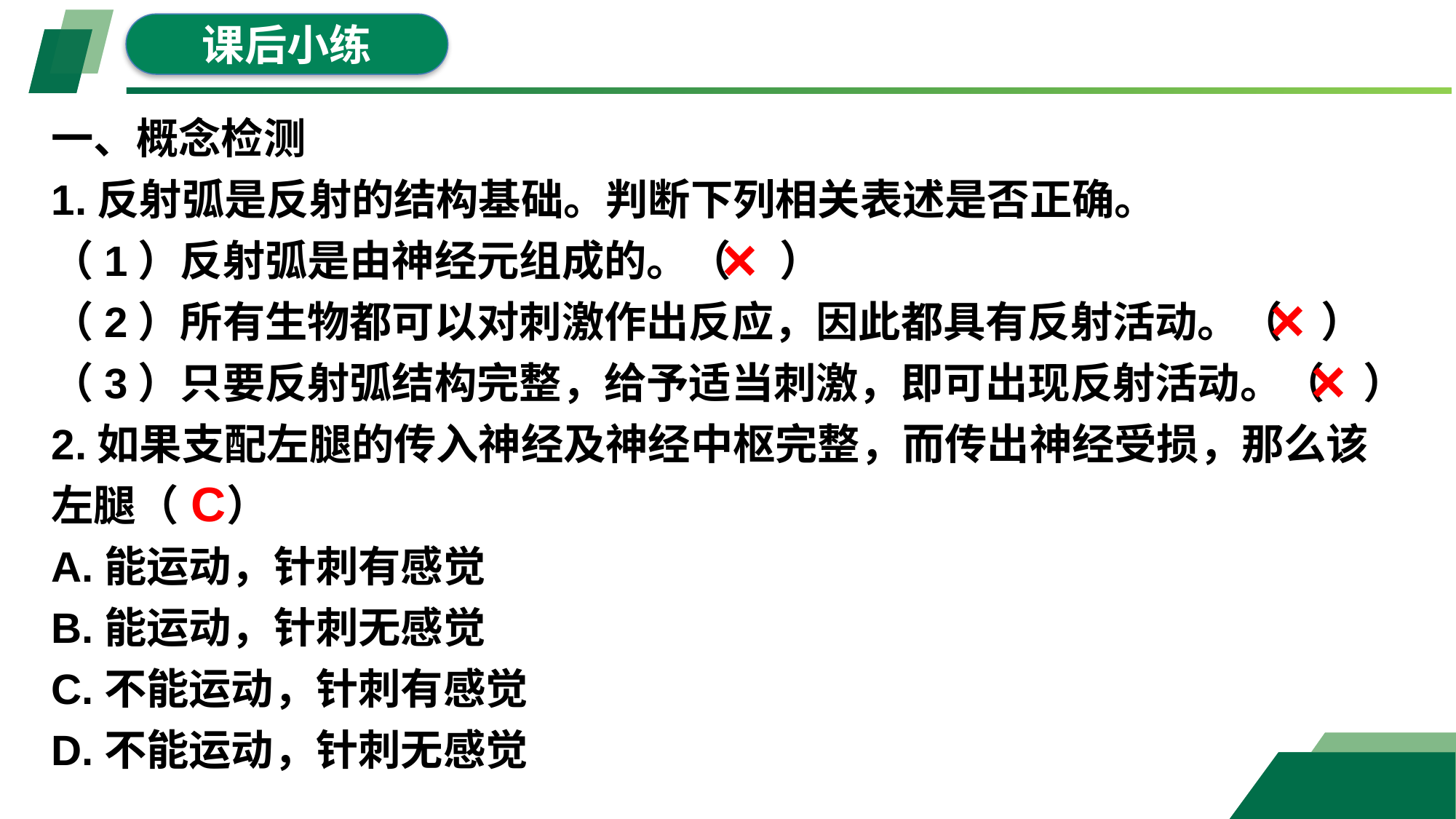

课后小练
一、概念检测
1.反射弧是反射的结构基础。判断下列相关表述是否正确。
（1）反射弧是由神经元组成的。（     ）
（2）所有生物都可以对刺激作出反应，因此都具有反射活动。（    ）
（3）只要反射弧结构完整，给予适当刺激，即可出现反射活动。（    ）
2.如果支配左腿的传入神经及神经中枢完整，而传出神经受损，那么该
左腿（     ）
A.能运动，针刺有感觉
B.能运动，针刺无感觉
C.不能运动，针刺有感觉
D.不能运动，针刺无感觉
×
×
×
C